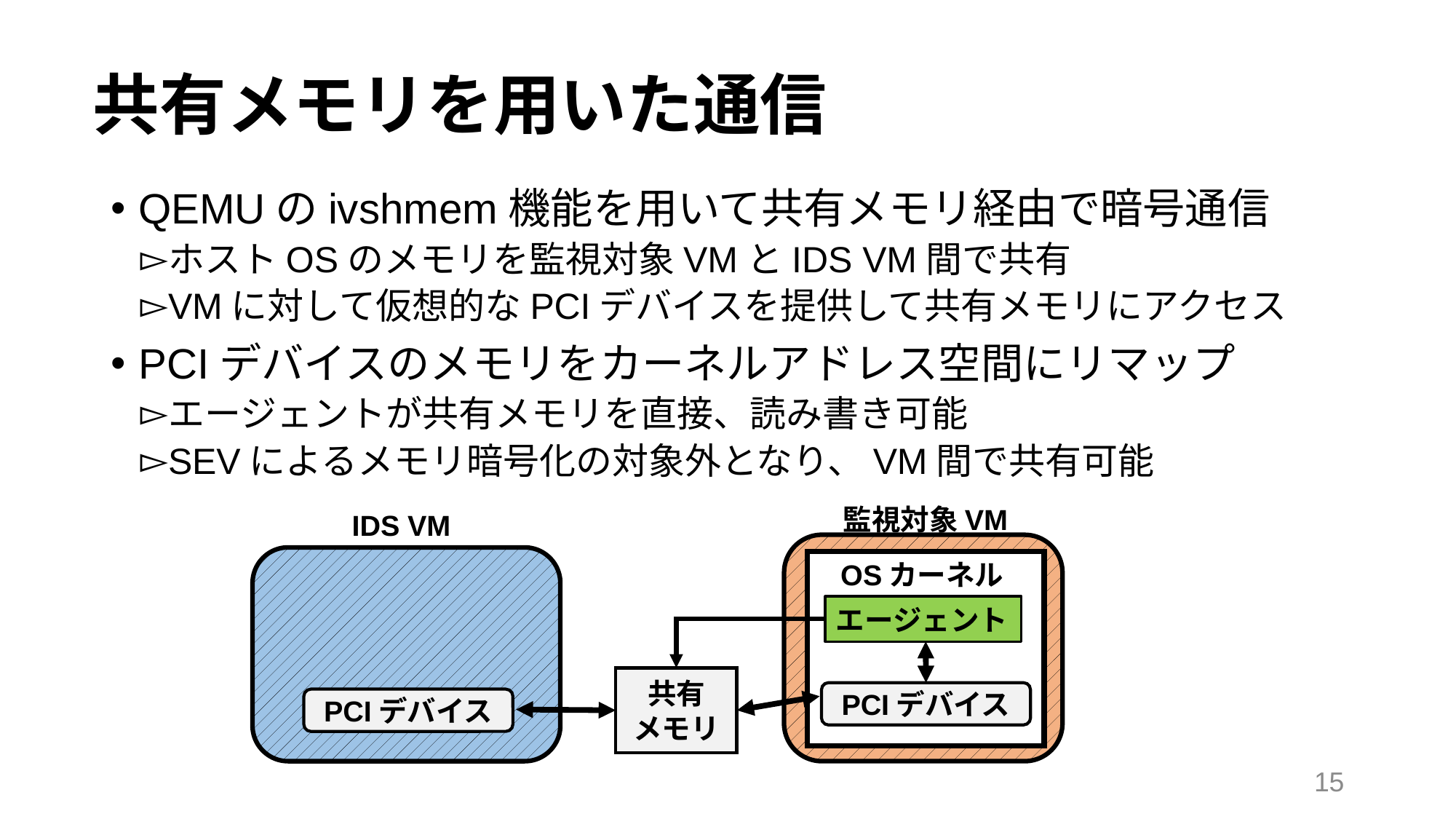

# 共有メモリを用いた通信
QEMUのivshmem機能を用いて共有メモリ経由で暗号通信
ホストOSのメモリを監視対象VMとIDS VM間で共有
VMに対して仮想的なPCIデバイスを提供して共有メモリにアクセス
PCIデバイスのメモリをカーネルアドレス空間にリマップ
エージェントが共有メモリを直接、読み書き可能
SEVによるメモリ暗号化の対象外となり、VM間で共有可能
監視対象VM
IDS VM

OSカーネル
エージェント
共有
メモリ
PCIデバイス
PCIデバイス
15